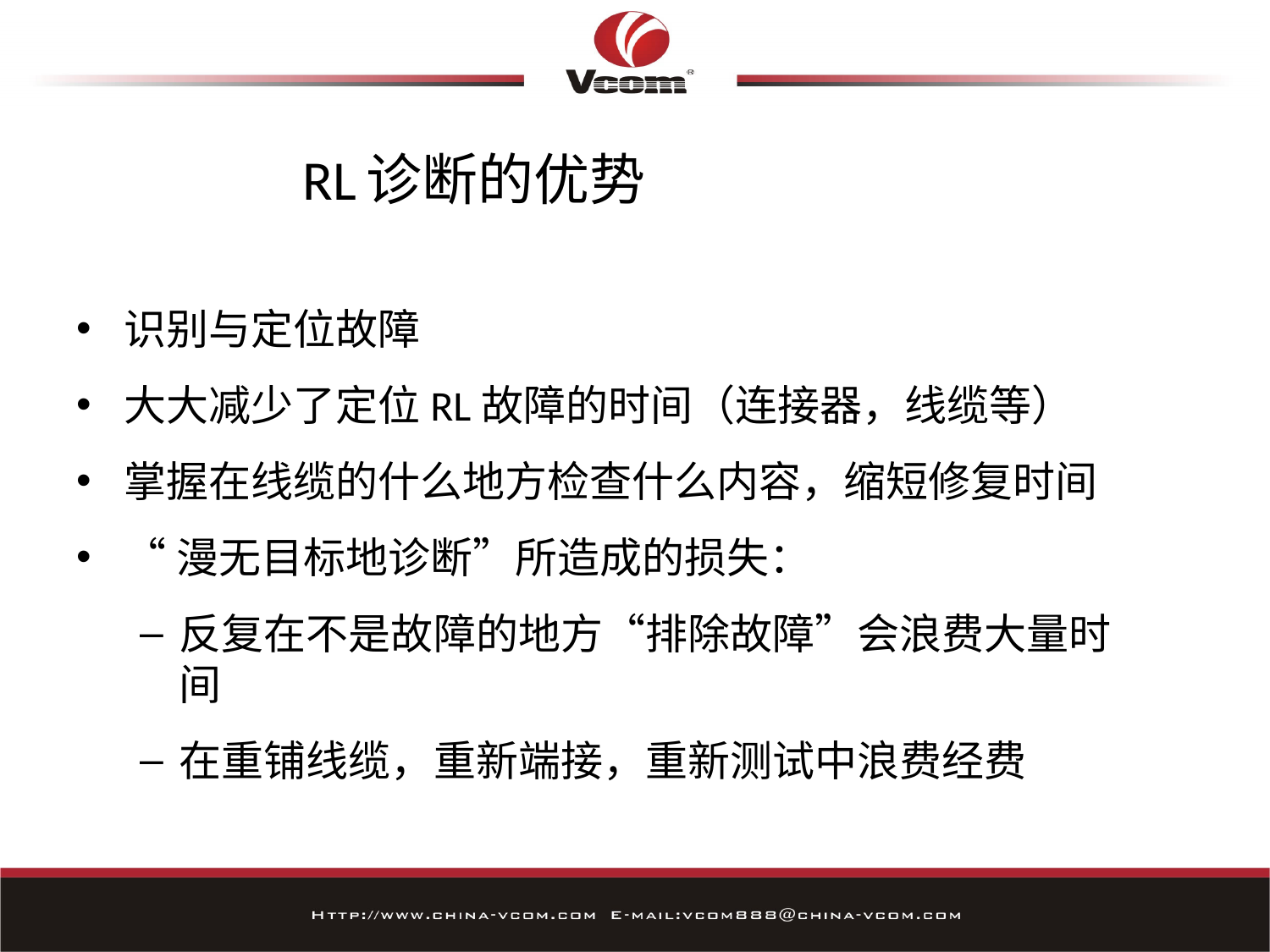

# RL诊断的优势
识别与定位故障
大大减少了定位RL故障的时间（连接器，线缆等）
掌握在线缆的什么地方检查什么内容，缩短修复时间
“漫无目标地诊断”所造成的损失：
反复在不是故障的地方“排除故障”会浪费大量时间
在重铺线缆，重新端接，重新测试中浪费经费